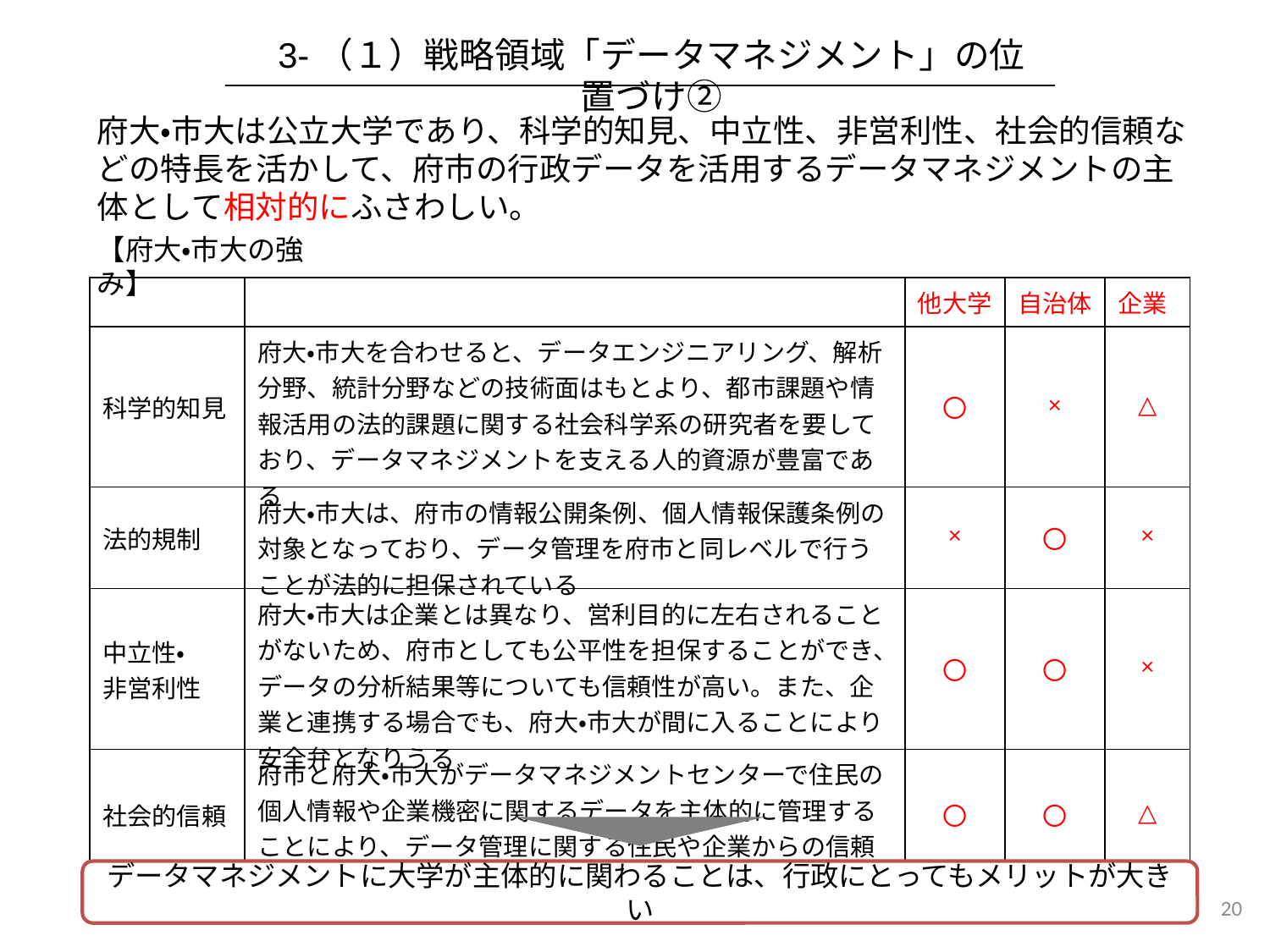

3-（１）戦略領域「データマネジメント」の位置づけ②
府大・市大は公立大学であり、科学的知見、中立性、非営利性、社会的信頼などの特長を活かして、府市の行政データを活用するデータマネジメントの主体として相対的にふさわしい。
【府大・市大の強み】
|  |  | 他大学 | 自治体 | 企業 |
| --- | --- | --- | --- | --- |
| 科学的知見 | 府大・市大を合わせると、データエンジニアリング、解析分野、統計分野などの技術面はもとより、都市課題や情報活用の法的課題に関する社会科学系の研究者を要しており、データマネジメントを支える人的資源が豊富である | 〇 | × | △ |
| 法的規制 | 府大・市大は、府市の情報公開条例、個人情報保護条例の対象となっており、データ管理を府市と同レベルで行うことが法的に担保されている | × | 〇 | × |
| 中立性・ 非営利性 | 府大・市大は企業とは異なり、営利目的に左右されることがないため、府市としても公平性を担保することができ、データの分析結果等についても信頼性が高い。また、企業と連携する場合でも、府大・市大が間に入ることにより安全弁となりうる | 〇 | 〇 | × |
| 社会的信頼 | 府市と府大・市大がデータマネジメントセンターで住民の個人情報や企業機密に関するデータを主体的に管理することにより、データ管理に関する住民や企業からの信頼が得られる | 〇 | 〇 | △ |

データマネジメントに大学が主体的に関わることは、行政にとってもメリットが大きい
20